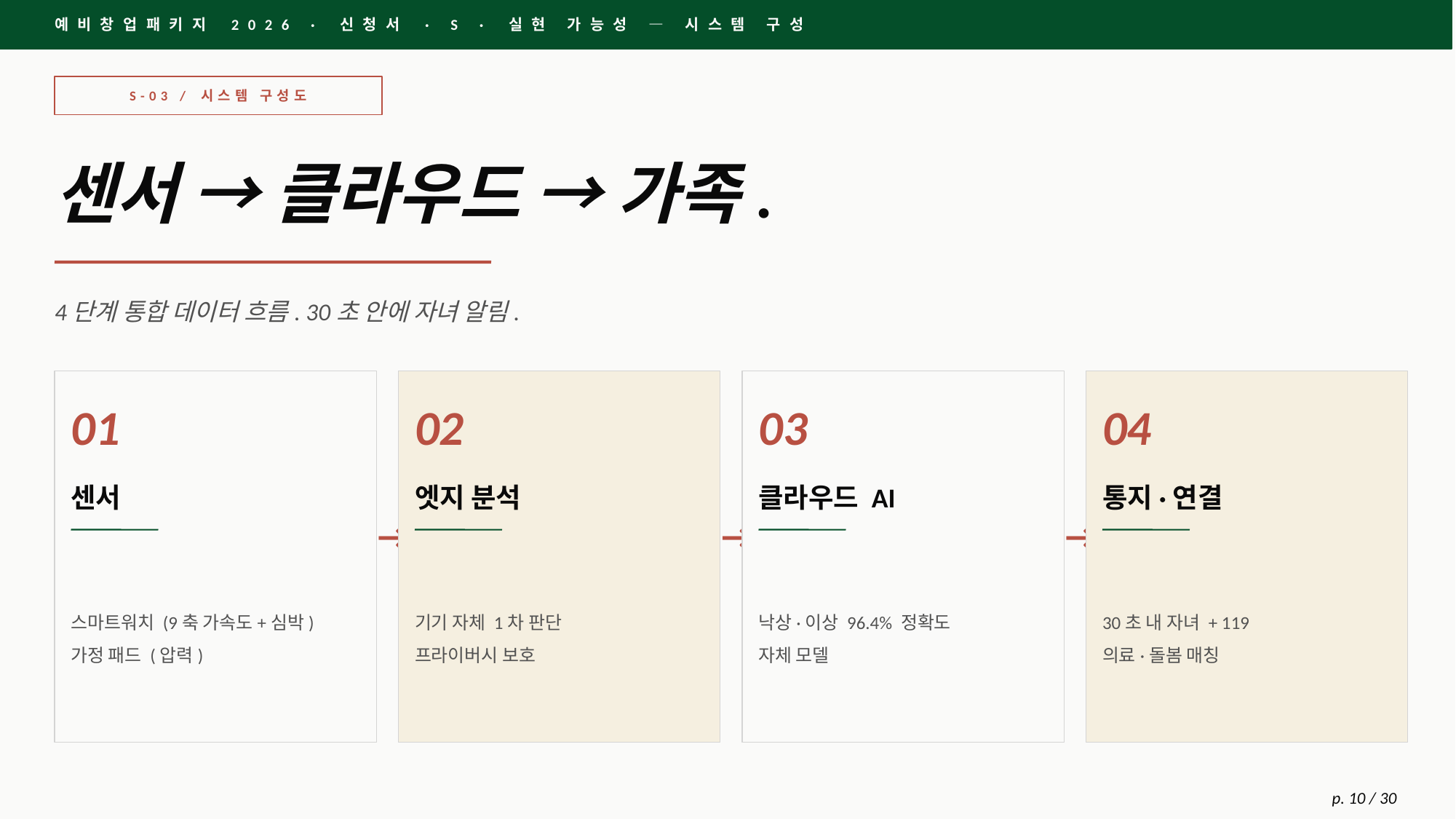

예비창업패키지 2026 · 신청서 · S · 실현 가능성 — 시스템 구성

S-03 / 시스템 구성도
센서 → 클라우드 → 가족.

4단계 통합 데이터 흐름. 30초 안에 자녀 알림.

01
02
03
04
센서
엣지 분석
클라우드 AI
통지·연결
→
→
→

스마트워치 (9축 가속도+심박)
가정 패드 (압력)
기기 자체 1차 판단
프라이버시 보호
낙상·이상 96.4% 정확도
자체 모델
30초 내 자녀 + 119
의료·돌봄 매칭
p. 10 / 30